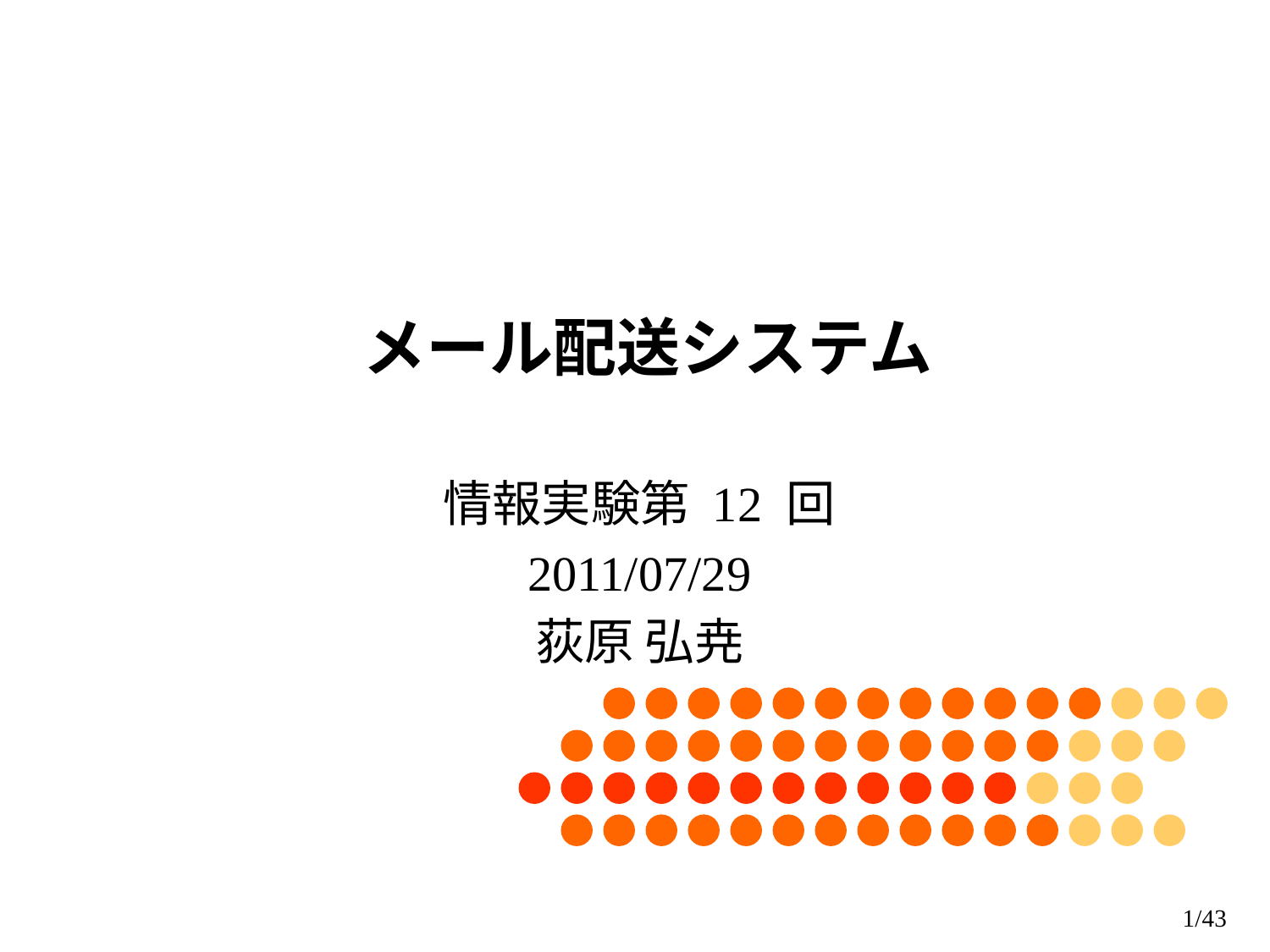

# メール配送システム
情報実験第 12 回
2011/07/29
荻原 弘尭
1/43